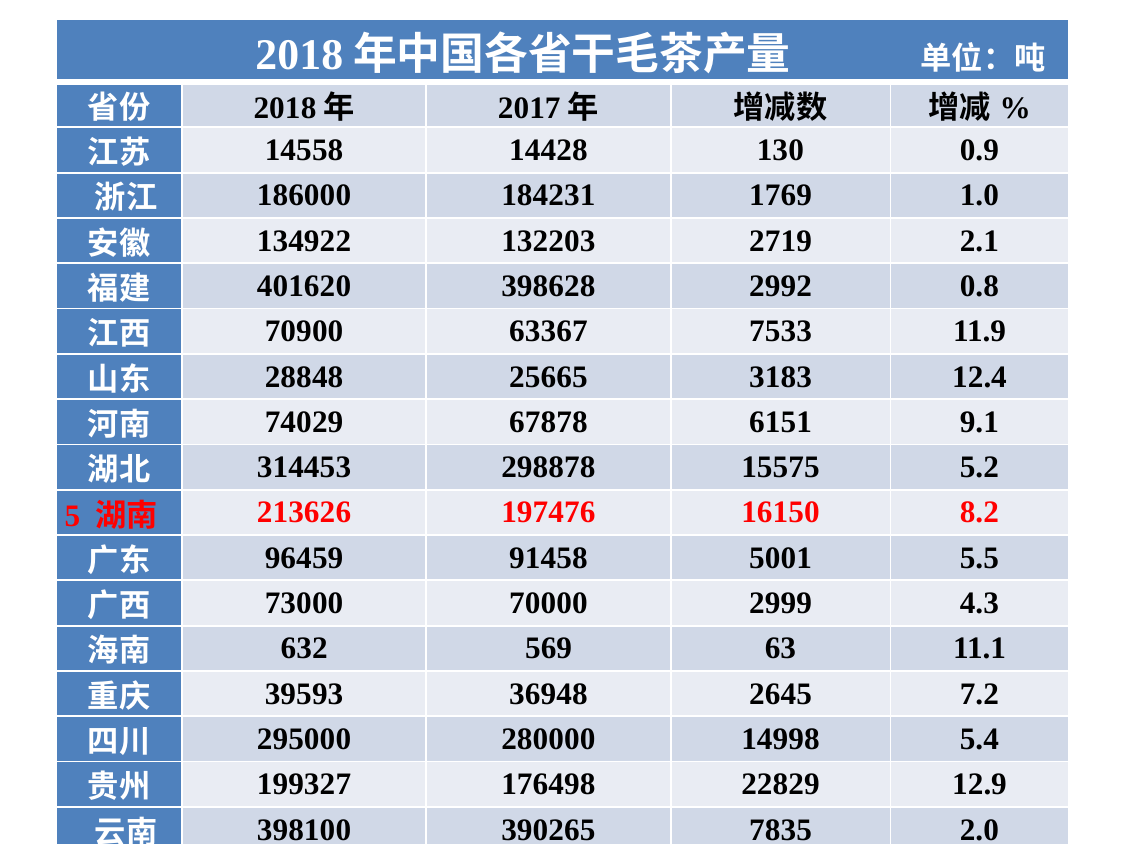

| 2018年中国各省干毛茶产量 单位：吨 |  |  |  |  |
| --- | --- | --- | --- | --- |
| 省份 | 2018年 | 2017年 | 增减数 | 增减% |
| 江苏 | 14558 | 14428 | 130 | 0.9 |
| 浙江 | 186000 | 184231 | 1769 | 1.0 |
| 安徽 | 134922 | 132203 | 2719 | 2.1 |
| 福建 | 401620 | 398628 | 2992 | 0.8 |
| 江西 | 70900 | 63367 | 7533 | 11.9 |
| 山东 | 28848 | 25665 | 3183 | 12.4 |
| 河南 | 74029 | 67878 | 6151 | 9.1 |
| 湖北 | 314453 | 298878 | 15575 | 5.2 |
| 5 湖南 | 213626 | 197476 | 16150 | 8.2 |
| 广东 | 96459 | 91458 | 5001 | 5.5 |
| 广西 | 73000 | 70000 | 2999 | 4.3 |
| 海南 | 632 | 569 | 63 | 11.1 |
| 重庆 | 39593 | 36948 | 2645 | 7.2 |
| 四川 | 295000 | 280000 | 14998 | 5.4 |
| 贵州 | 199327 | 176498 | 22829 | 12.9 |
| 云南 | 398100 | 390265 | 7835 | 2.0 |
| 陕西 | 73547 | 66571 | 6976 | 10.5 |
| 甘肃 | 1388 | 1348 | 40 | 3.0 |
| 合计 | 2616002 | 2496411 | 119588 | 4.8 |
#
16